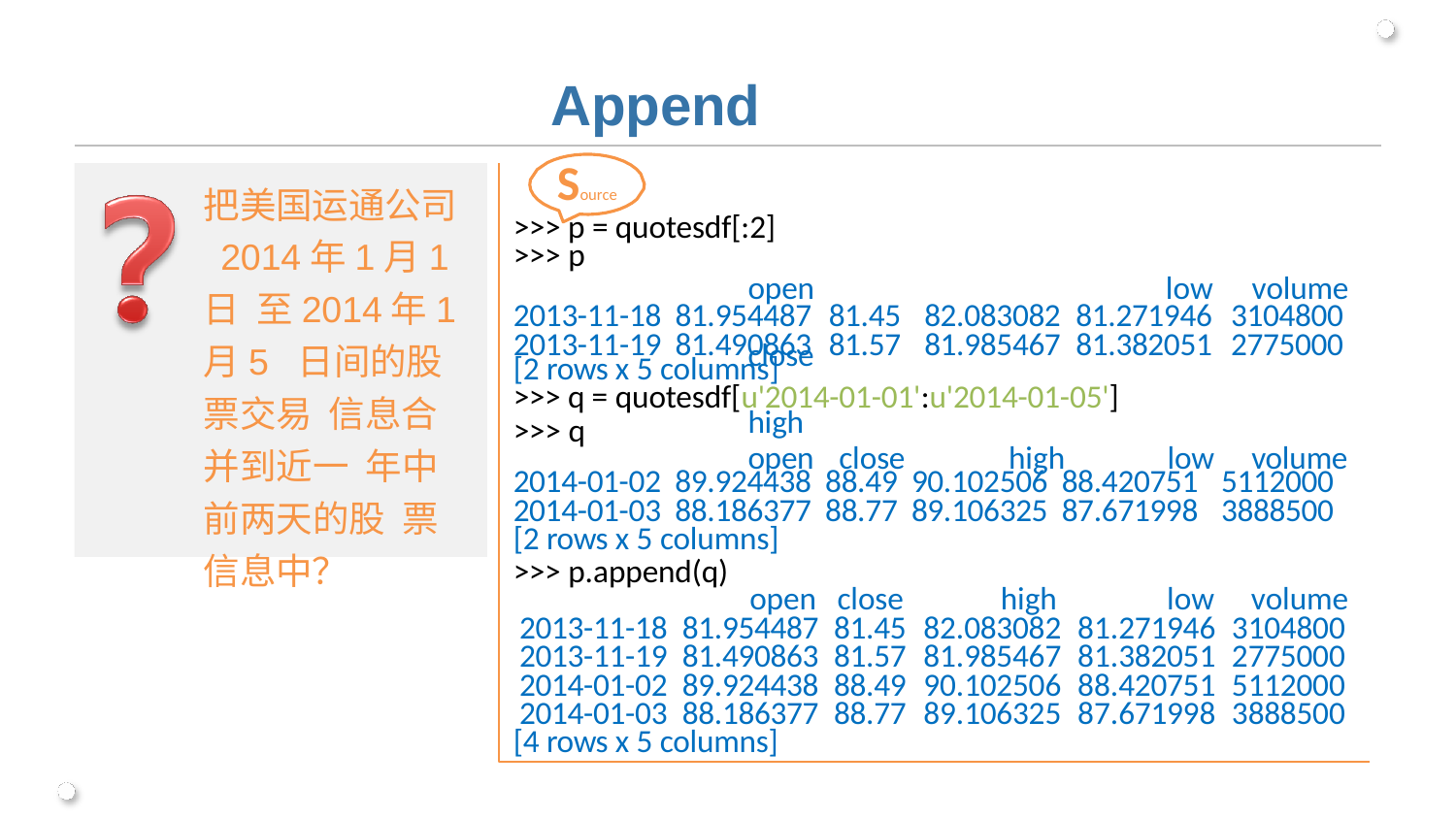

# Append

Source
>>> p = quotesdf[:2]
>>> p
open	close	high

把美国运通公司  2014年1月1日  至2014年1月5  日间的股票交易  信息合并到近一  年中前两天的股  票信息中？
low	volume
| 2013-11-18 81.954487 81.45 | 82.083082 81.271946 | 3104800 |
| --- | --- | --- |
| 2013-11-19 81.490863 81.57 | 81.985467 81.382051 | 2775000 |
[2 rows x 5 columns]
>>> q = quotesdf[u'2014-01-01':u'2014-01-05']
>>> q
open	close	high	low	volume
2014-01-02  89.924438  88.49  90.102506  88.420751   5112000
2014-01-03  88.186377  88.77  89.106325  87.671998   3888500
[2 rows x 5 columns]
>>> p.append(q)
| open | close | high | low | volume |
| --- | --- | --- | --- | --- |
| 2013-11-18 81.954487 | 81.45 | 82.083082 | 81.271946 | 3104800 |
| 2013-11-19 81.490863 | 81.57 | 81.985467 | 81.382051 | 2775000 |
| 2014-01-02 89.924438 | 88.49 | 90.102506 | 88.420751 | 5112000 |
| 2014-01-03 88.186377 | 88.77 | 89.106325 | 87.671998 | 3888500 |
[4 rows x 5 columns]